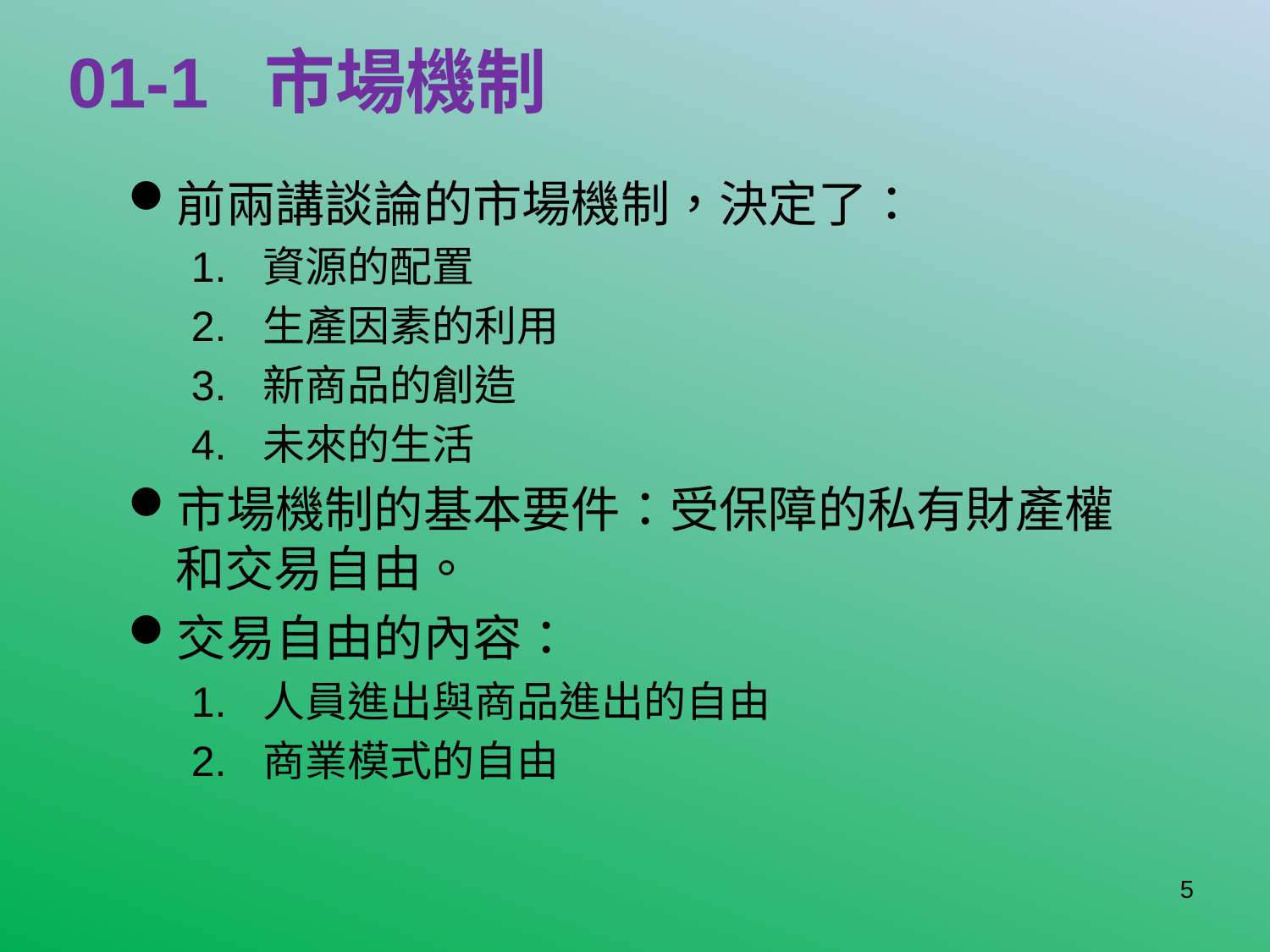

# 01-1  市場機制
前兩講談論的市場機制，決定了：
資源的配置
生產因素的利用
新商品的創造
未來的生活
市場機制的基本要件：受保障的私有財產權和交易自由。
交易自由的內容：
人員進出與商品進出的自由
商業模式的自由
5